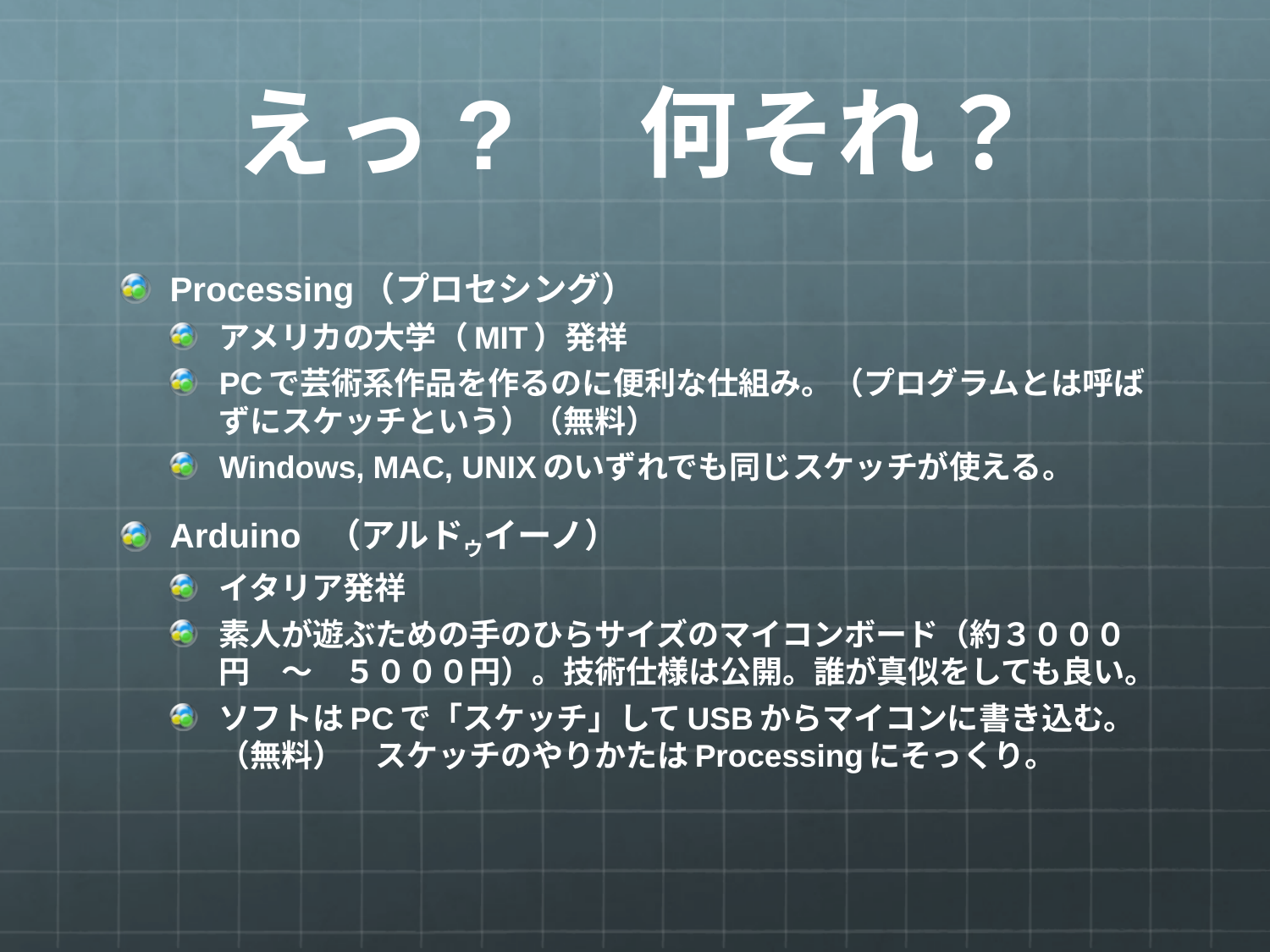

# えっ?　何それ？
Processing（プロセシング）
アメリカの大学（MIT）発祥
PCで芸術系作品を作るのに便利な仕組み。（プログラムとは呼ばずにスケッチという）（無料）
Windows, MAC, UNIXのいずれでも同じスケッチが使える。
Arduino  （アルドウイーノ）
イタリア発祥
素人が遊ぶための手のひらサイズのマイコンボード（約３０００円　〜　５０００円）。技術仕様は公開。誰が真似をしても良い。
ソフトはPCで「スケッチ」してUSBからマイコンに書き込む。（無料）　スケッチのやりかたはProcessingにそっくり。